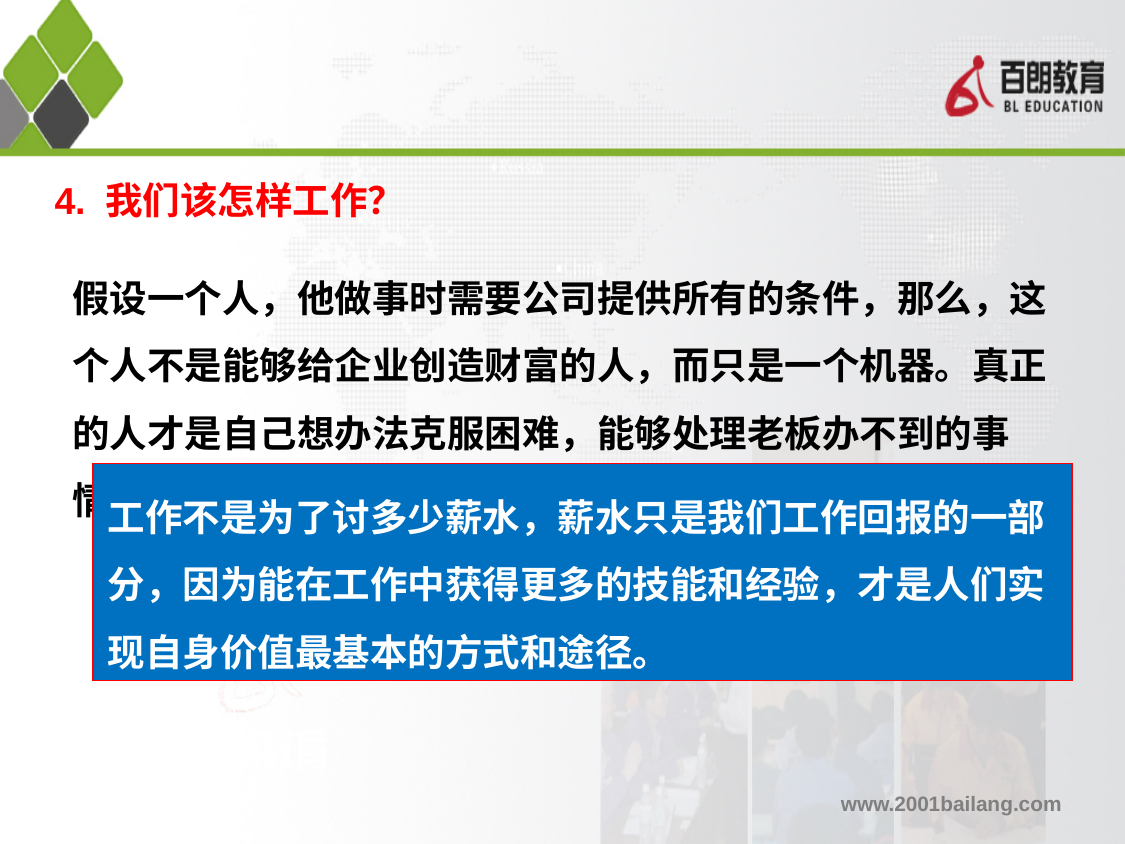

4. 我们该怎样工作？
假设一个人，他做事时需要公司提供所有的条件，那么，这个人不是能够给企业创造财富的人，而只是一个机器。真正的人才是自己想办法克服困难，能够处理老板办不到的事情。
工作不是为了讨多少薪水，薪水只是我们工作回报的一部分，因为能在工作中获得更多的技能和经验，才是人们实现自身价值最基本的方式和途径。